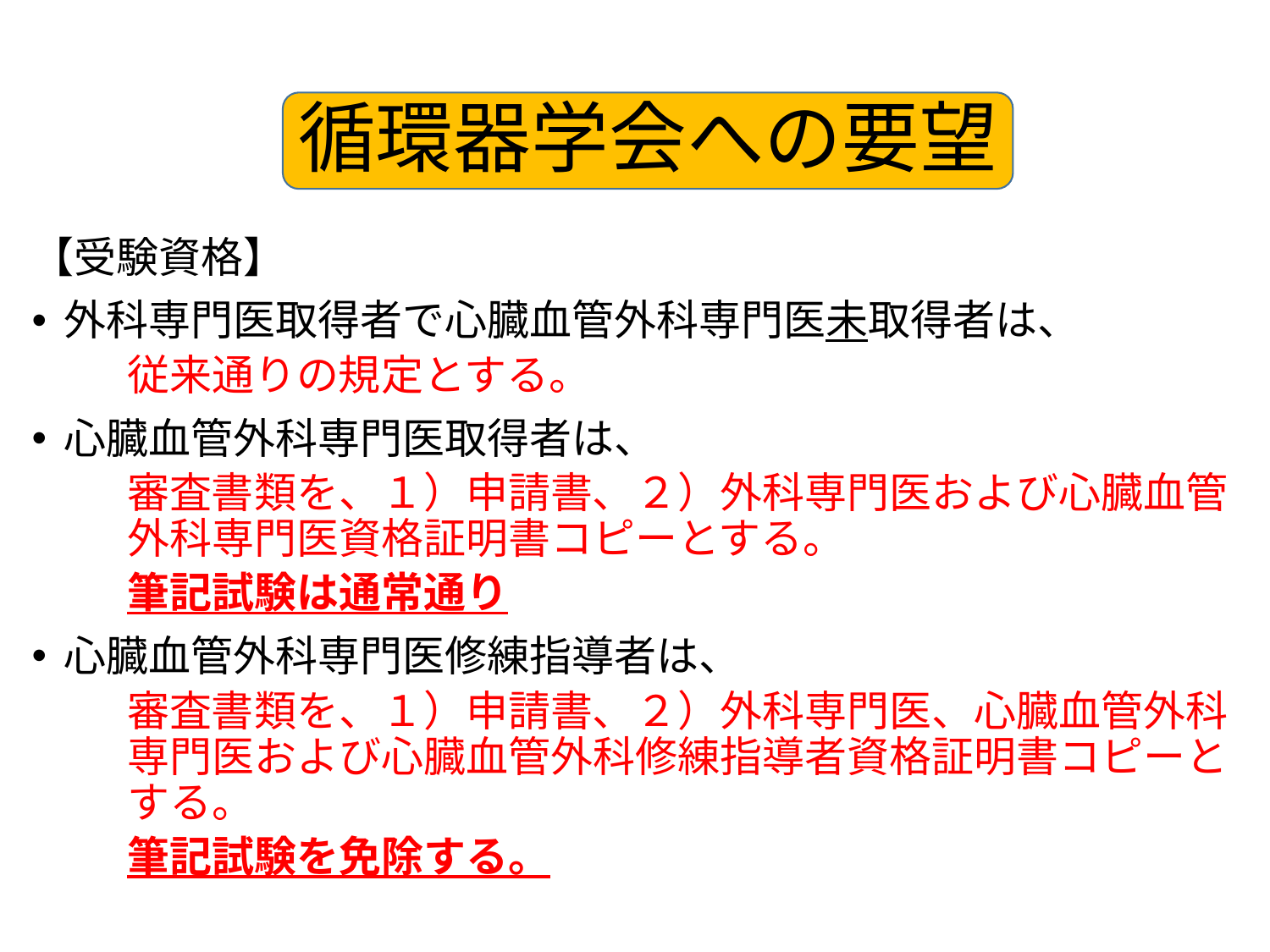

# 循環器学会への要望

【受験資格】
外科専門医取得者で心臓血管外科専門医未取得者は、
従来通りの規定とする。
心臓血管外科専門医取得者は、
審査書類を、１）申請書、２）外科専門医および心臓血管外科専門医資格証明書コピーとする。
筆記試験は通常通り
心臓血管外科専門医修練指導者は、
審査書類を、１）申請書、２）外科専門医、心臓血管外科専門医および心臓血管外科修練指導者資格証明書コピーとする。
筆記試験を免除する。